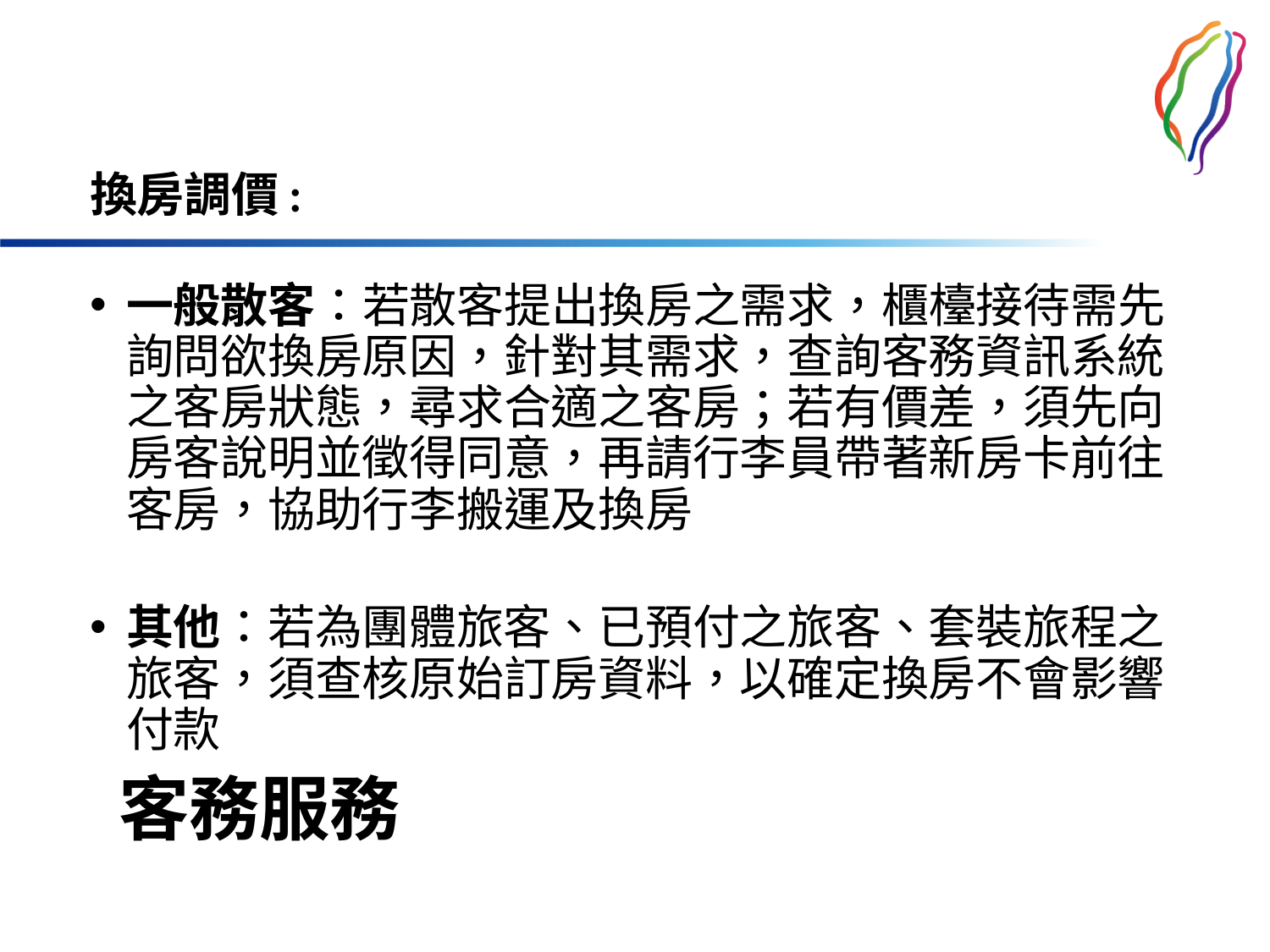

換房調價:

一般散客：若散客提出換房之需求，櫃檯接待需先詢問欲換房原因，針對其需求，查詢客務資訊系統之客房狀態，尋求合適之客房；若有價差，須先向房客說明並徵得同意，再請行李員帶著新房卡前往客房，協助行李搬運及換房

其他：若為團體旅客、已預付之旅客、套裝旅程之旅客，須查核原始訂房資料，以確定換房不會影響付款

# 客務服務